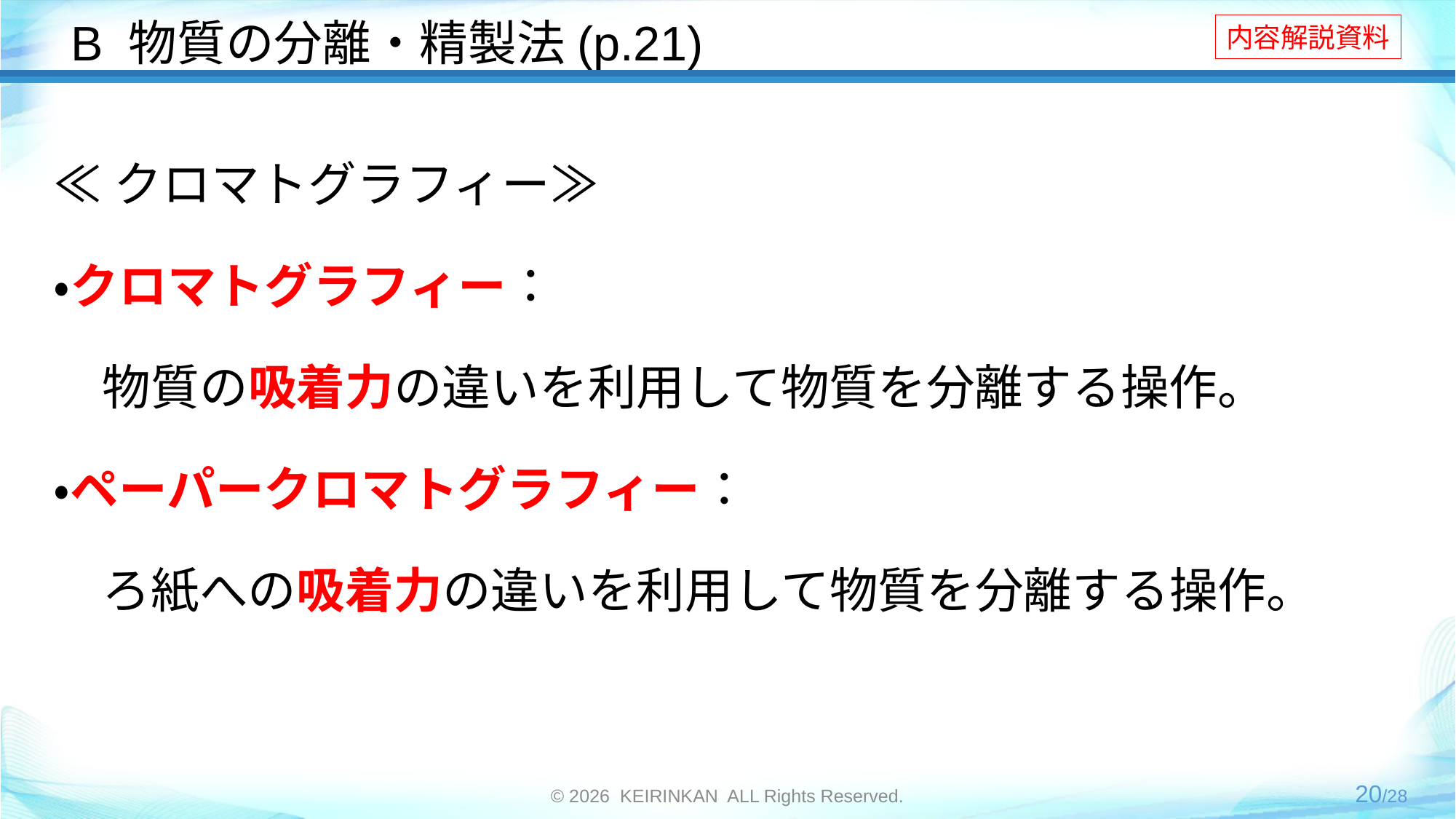

B 物質の分離・精製法(p.21)
≪クロマトグラフィー≫
・クロマトグラフィー：
　物質の吸着力の違いを利用して物質を分離する操作。
・ペーパークロマトグラフィー：
　ろ紙への吸着力の違いを利用して物質を分離する操作。